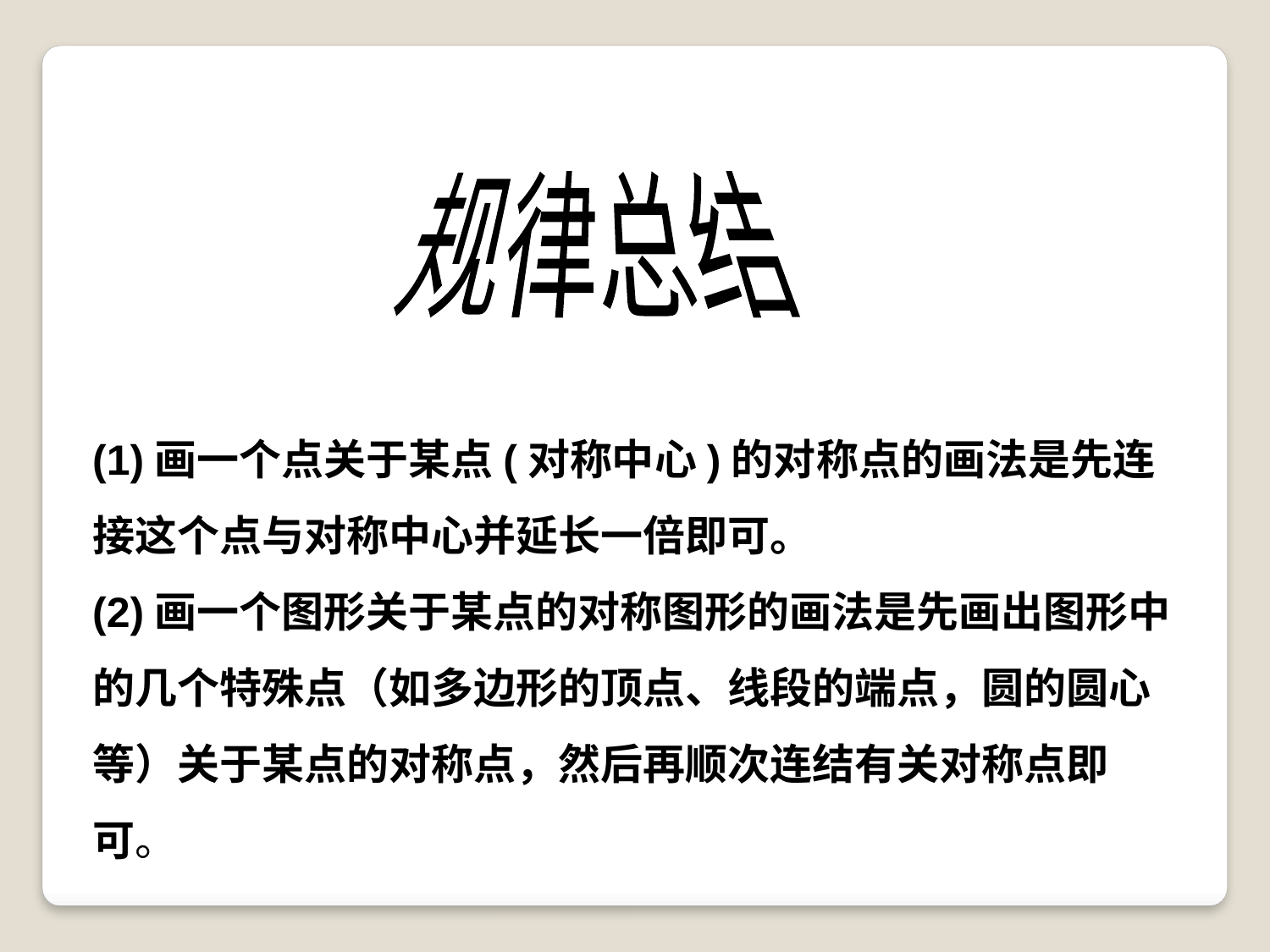

规律总结
(1)画一个点关于某点(对称中心)的对称点的画法是先连接这个点与对称中心并延长一倍即可。
(2)画一个图形关于某点的对称图形的画法是先画出图形中的几个特殊点（如多边形的顶点、线段的端点，圆的圆心等）关于某点的对称点，然后再顺次连结有关对称点即可。